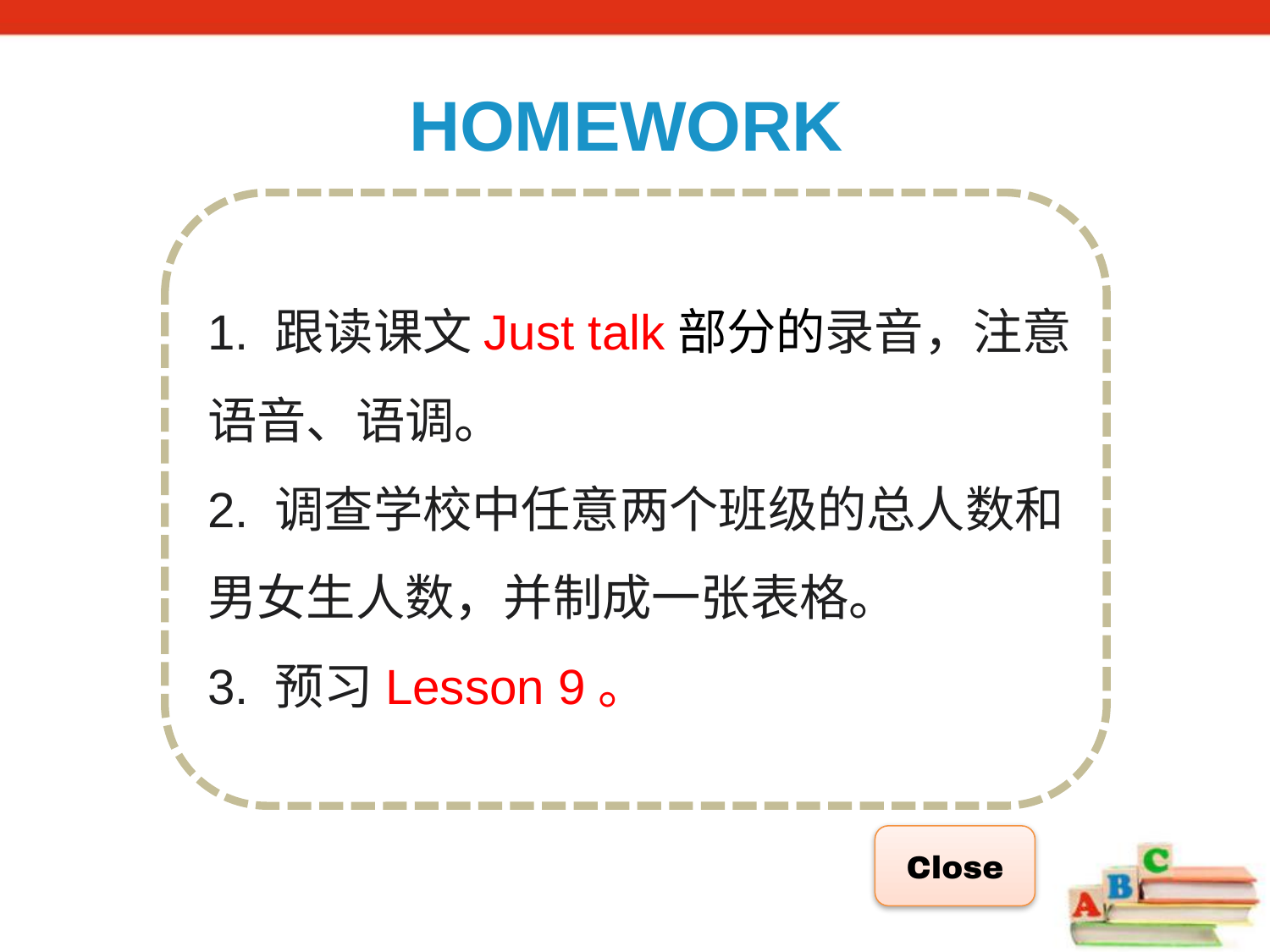

# Homework

1. 跟读课文Just talk部分的录音，注意语音、语调。
2. 调查学校中任意两个班级的总人数和男女生人数，并制成一张表格。
3. 预习Lesson 9。
Close